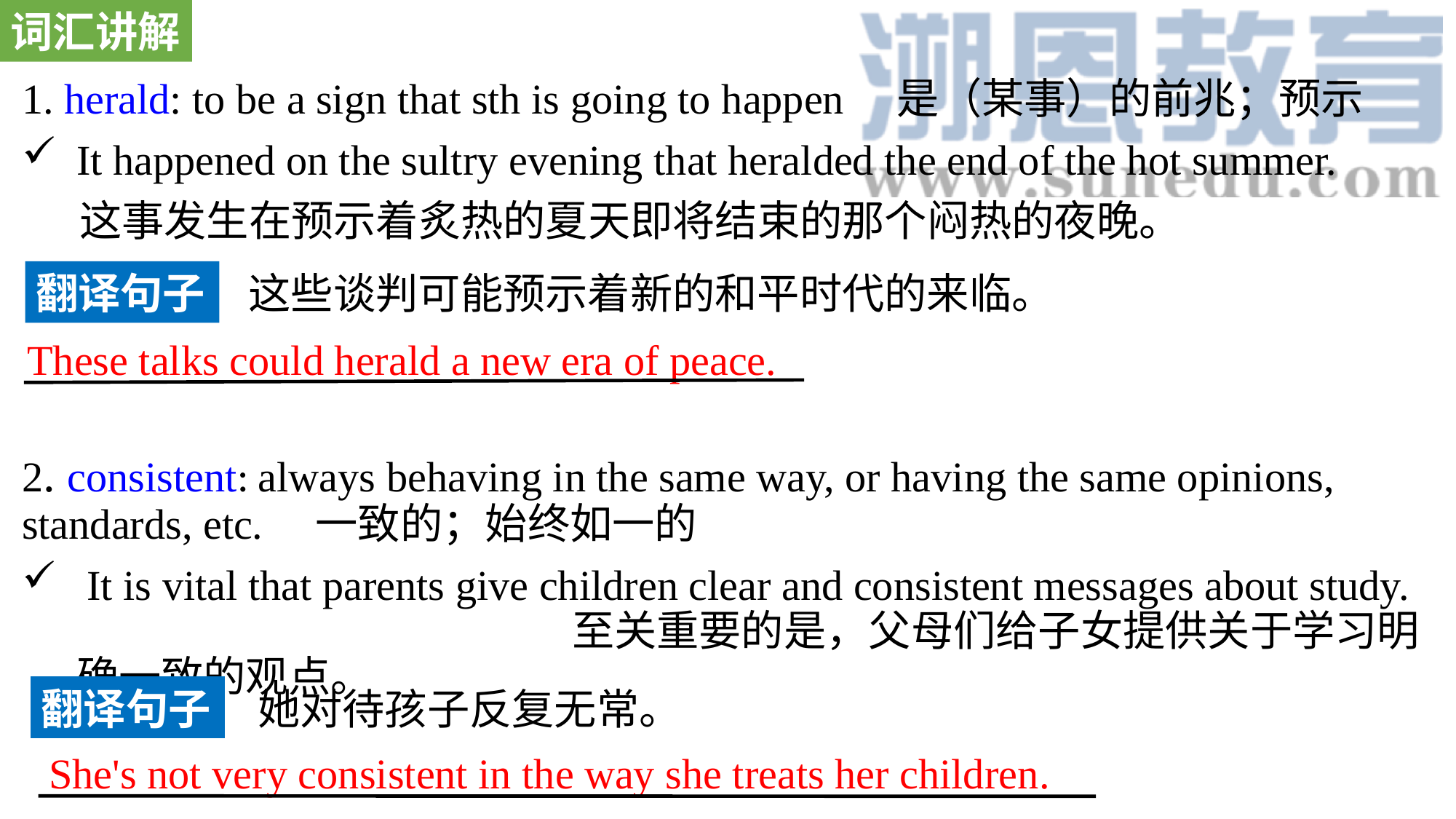

词汇讲解
1. herald: to be a sign that sth is going to happen    是（某事）的前兆；预示
It happened on the sultry evening that heralded the end of the hot summer.
     这事发生在预示着炙热的夏天即将结束的那个闷热的夜晚。

2. consistent: always behaving in the same way, or having the same opinions, standards, etc.    一致的；始终如一的
 It is vital that parents give children clear and consistent messages about study.                                                  至关重要的是，父母们给子女提供关于学习明确一致的观点。
翻译句子
这些谈判可能预示着新的和平时代的来临。
These talks could herald a new era of peace.
翻译句子
她对待孩子反复无常。
She's not very consistent in the way she treats her children.